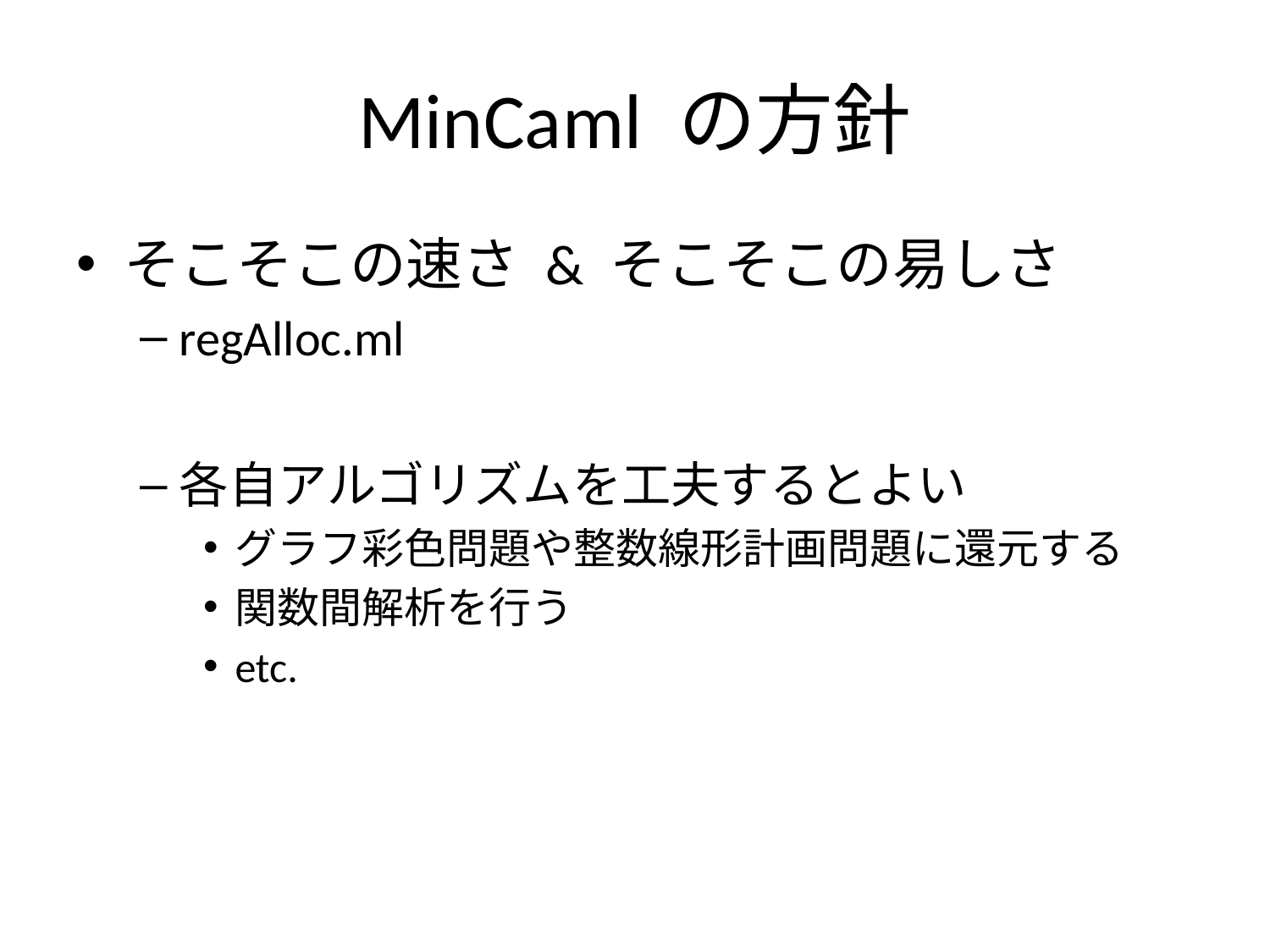

# MinCaml の方針
そこそこの速さ & そこそこの易しさ
regAlloc.ml

各自アルゴリズムを工夫するとよい
グラフ彩色問題や整数線形計画問題に還元する
関数間解析を行う
etc.